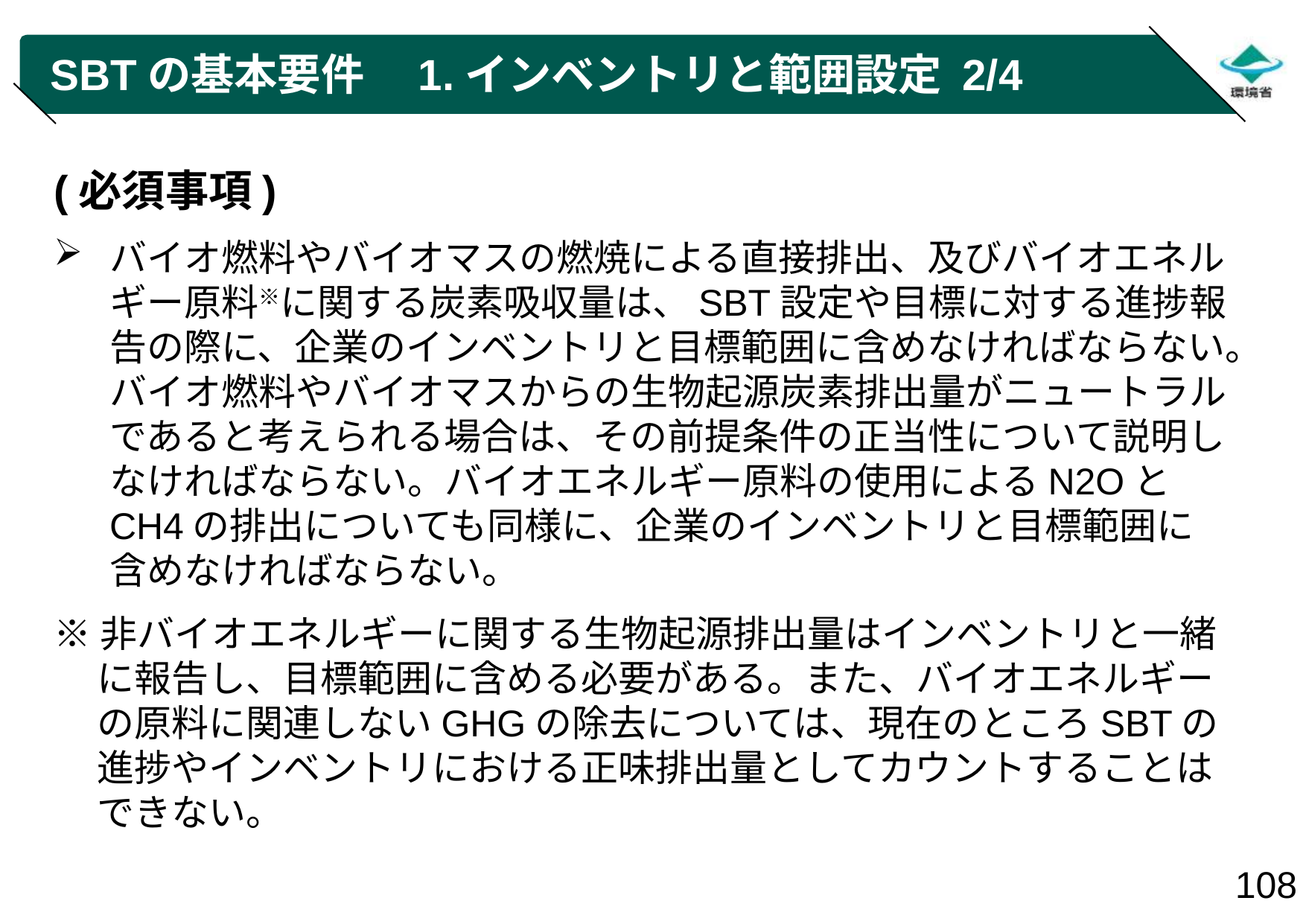

# SBTの基本要件　1.インベントリと範囲設定 2/4
(必須事項)
バイオ燃料やバイオマスの燃焼による直接排出、及びバイオエネルギー原料※に関する炭素吸収量は、SBT設定や目標に対する進捗報告の際に、企業のインベントリと目標範囲に含めなければならない。バイオ燃料やバイオマスからの生物起源炭素排出量がニュートラルであると考えられる場合は、その前提条件の正当性について説明しなければならない。バイオエネルギー原料の使用によるN2OとCH4の排出についても同様に、企業のインベントリと目標範囲に含めなければならない。
※非バイオエネルギーに関する生物起源排出量はインベントリと一緒に報告し、目標範囲に含める必要がある。また、バイオエネルギーの原料に関連しないGHGの除去については、現在のところSBTの進捗やインベントリにおける正味排出量としてカウントすることはできない。